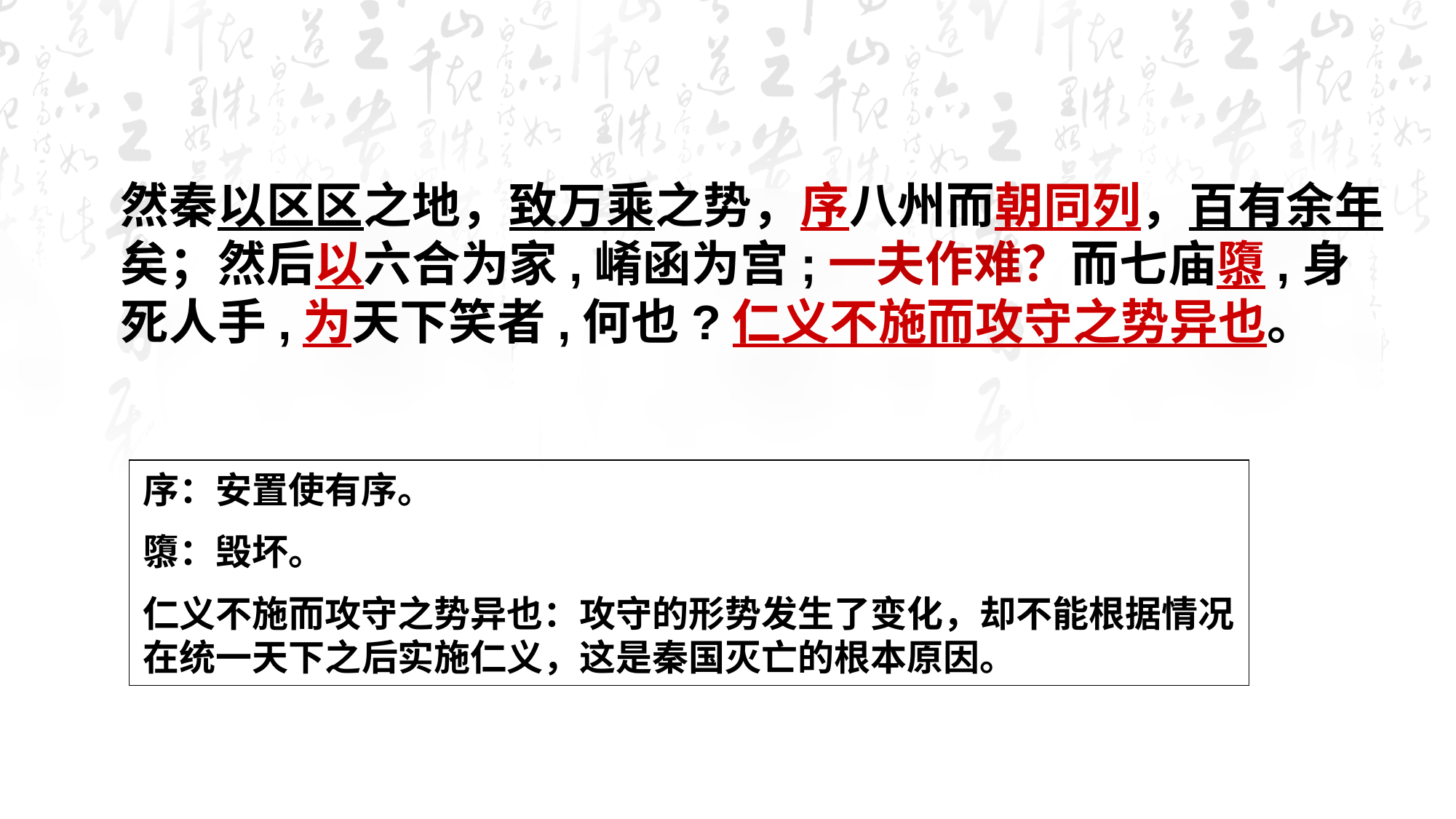

然秦以区区之地，致万乘之势，序八州而朝同列，百有余年矣；然后以六合为家,崤函为宫;一夫作难？而七庙隳,身死人手,为天下笑者,何也?仁义不施而攻守之势异也。

序：安置使有序。
隳：毁坏。
仁义不施而攻守之势异也：攻守的形势发生了变化，却不能根据情况在统一天下之后实施仁义，这是秦国灭亡的根本原因。